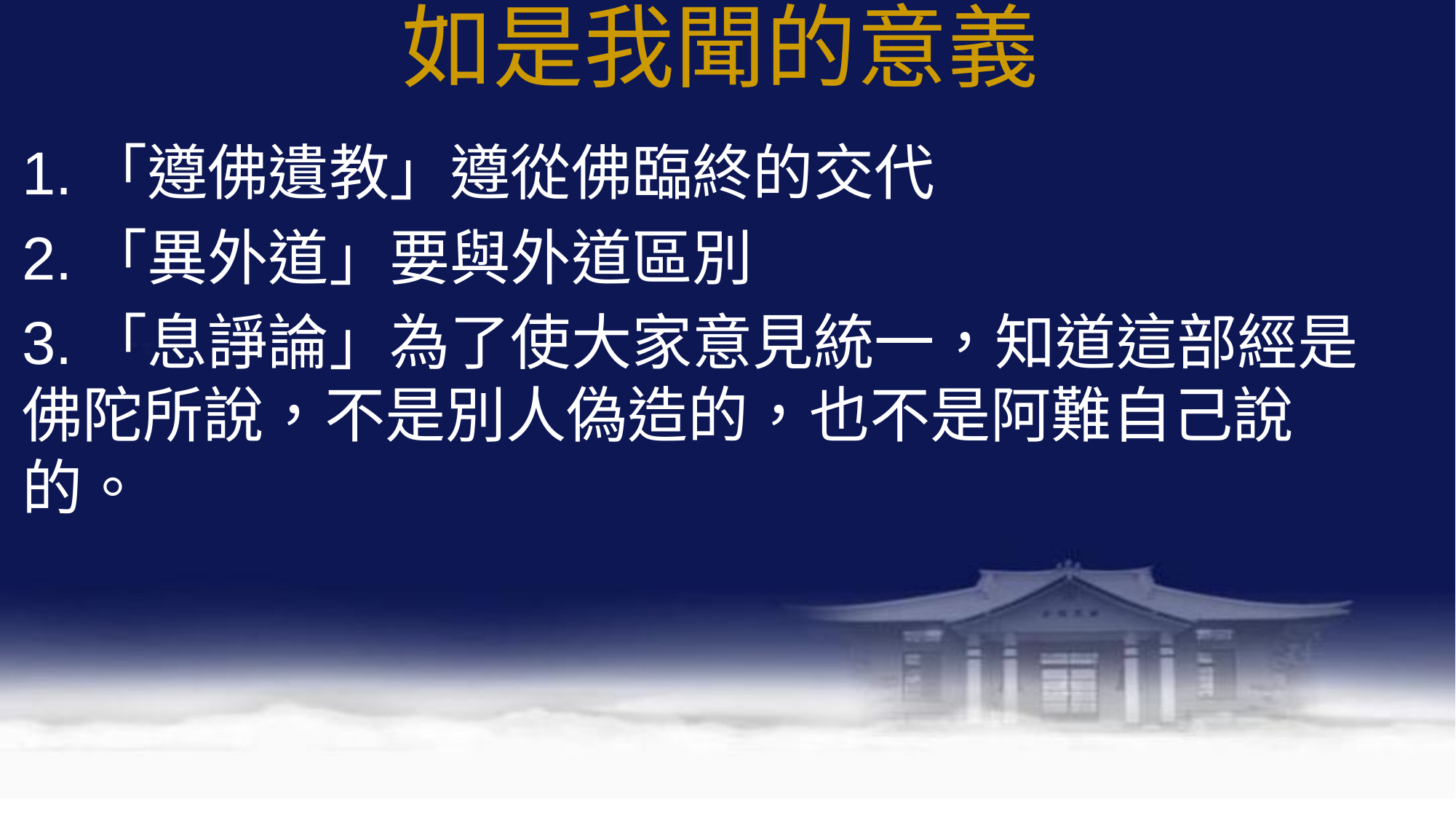

# 如是我聞的意義
1.「遵佛遺教」遵從佛臨終的交代
2.「異外道」要與外道區別
3.「息諍論」為了使大家意見統一，知道這部經是佛陀所說，不是別人偽造的，也不是阿難自己說的。